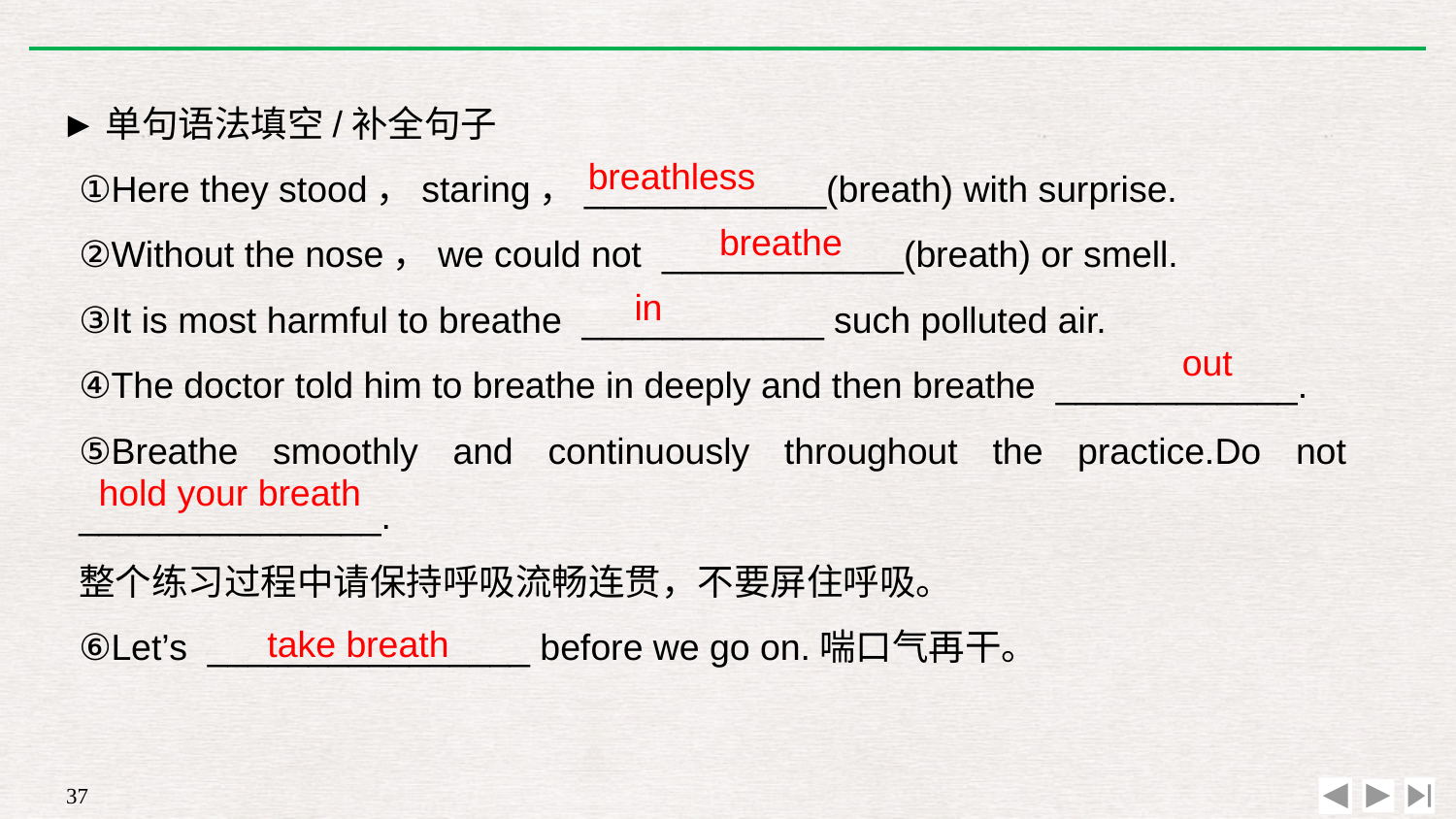

►单句语法填空/补全句子
①Here they stood，staring，____________(breath) with surprise.
②Without the nose，we could not  ____________(breath) or smell.
③It is most harmful to breathe  ____________ such polluted air.
④The doctor told him to breathe in deeply and then breathe  ____________.
⑤Breathe smoothly and continuously throughout the practice.Do not  _______________.
整个练习过程中请保持呼吸流畅连贯，不要屏住呼吸。
⑥Let’s  ________________ before we go on.喘口气再干。
breathless
breathe
in
out
hold your breath
take breath